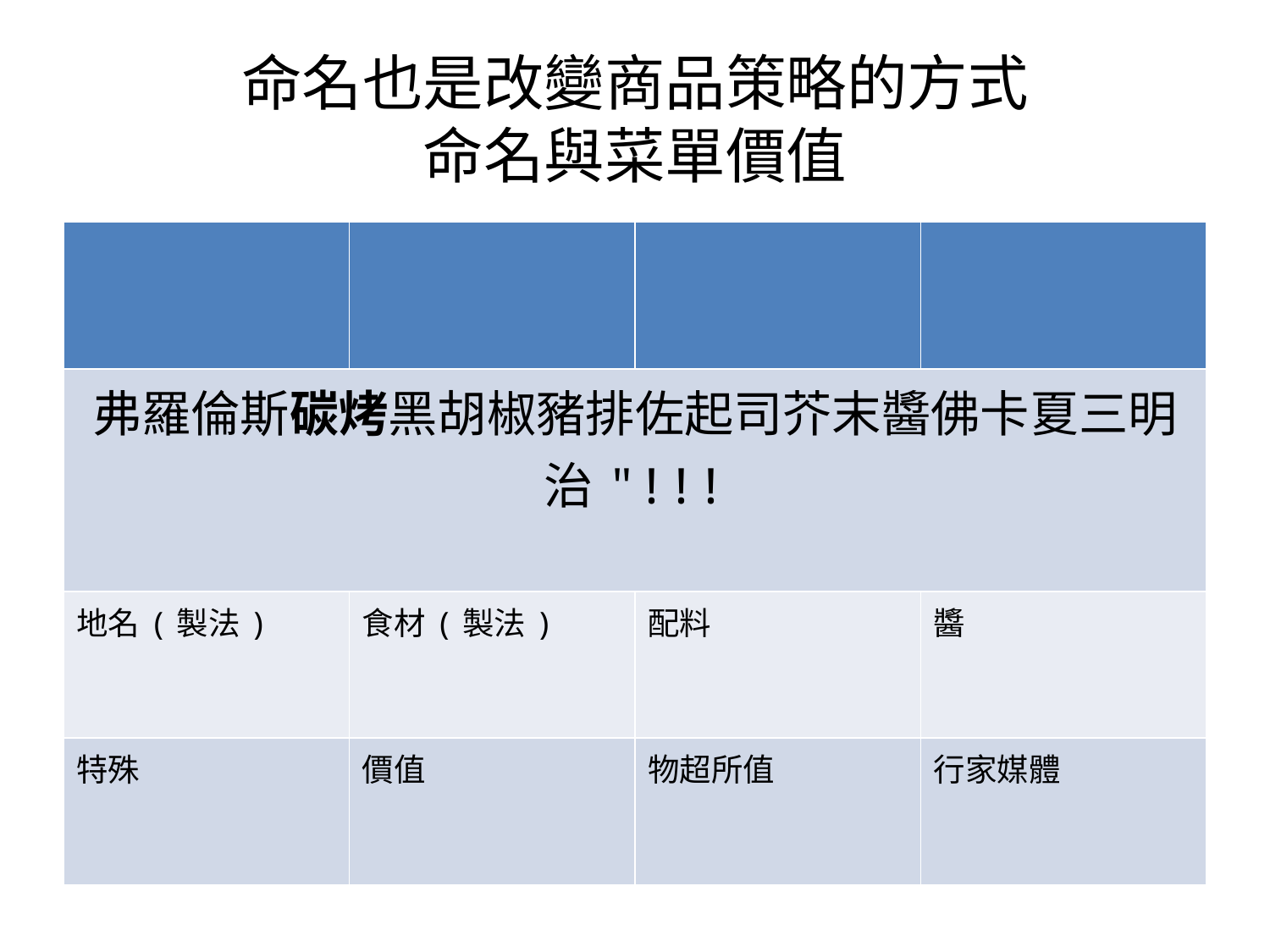

# 命名也是改變商品策略的方式 命名與菜單價值
|  |  |  |  |
| --- | --- | --- | --- |
| 弗羅倫斯碳烤黑胡椒豬排佐起司芥末醬佛卡夏三明治"!!! |  |  |  |
| 地名(製法) | 食材(製法) | 配料 | 醬 |
| 特殊 | 價值 | 物超所值 | 行家媒體 |